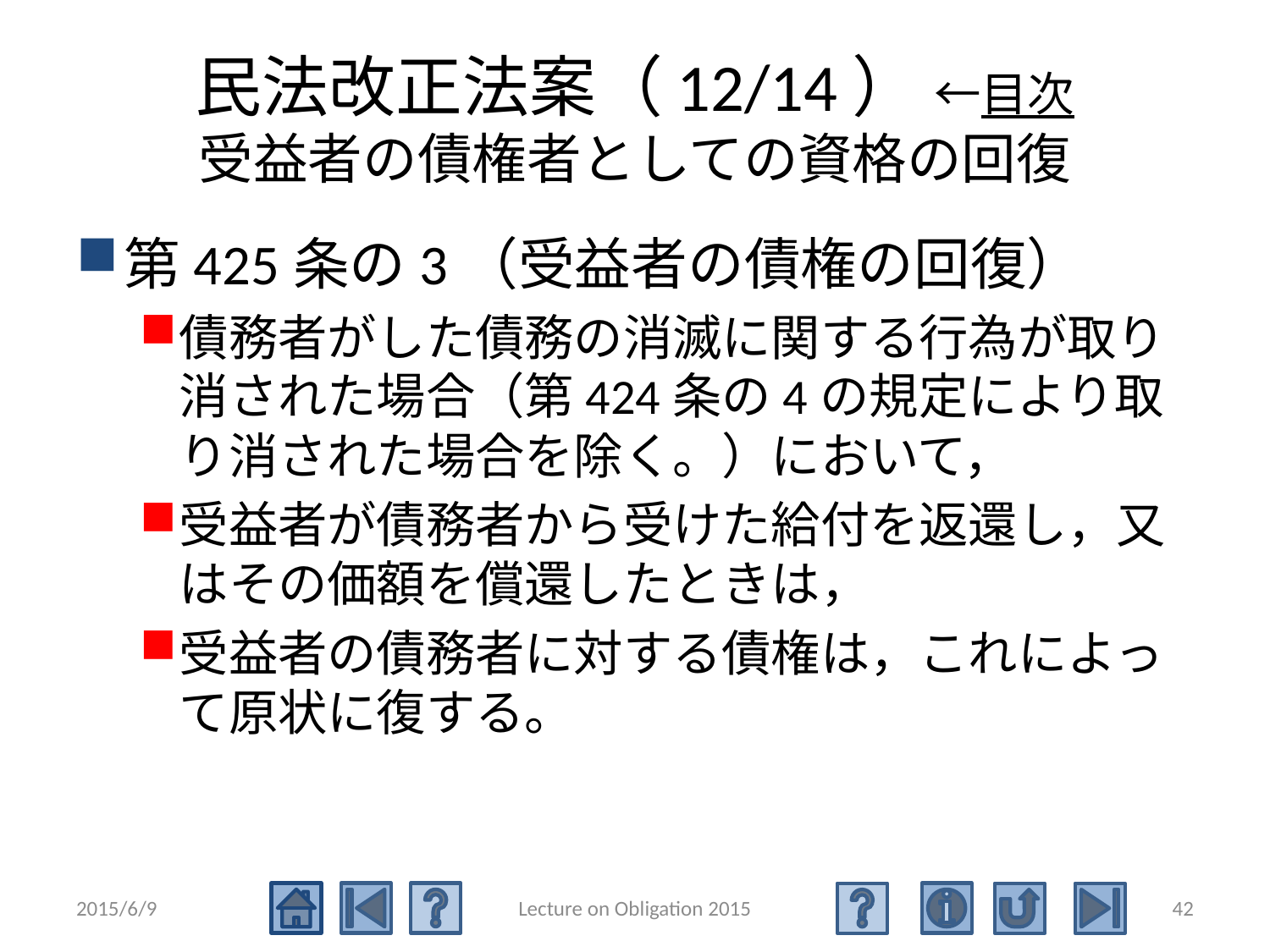

# 民法改正法案（12/14） ←目次 受益者の債権者としての資格の回復
第425条の3（受益者の債権の回復）
債務者がした債務の消滅に関する行為が取り消された場合（第424条の4の規定により取り消された場合を除く。）において，
受益者が債務者から受けた給付を返還し，又はその価額を償還したときは，
受益者の債務者に対する債権は，これによって原状に復する。
2015/6/9
Lecture on Obligation 2015
42